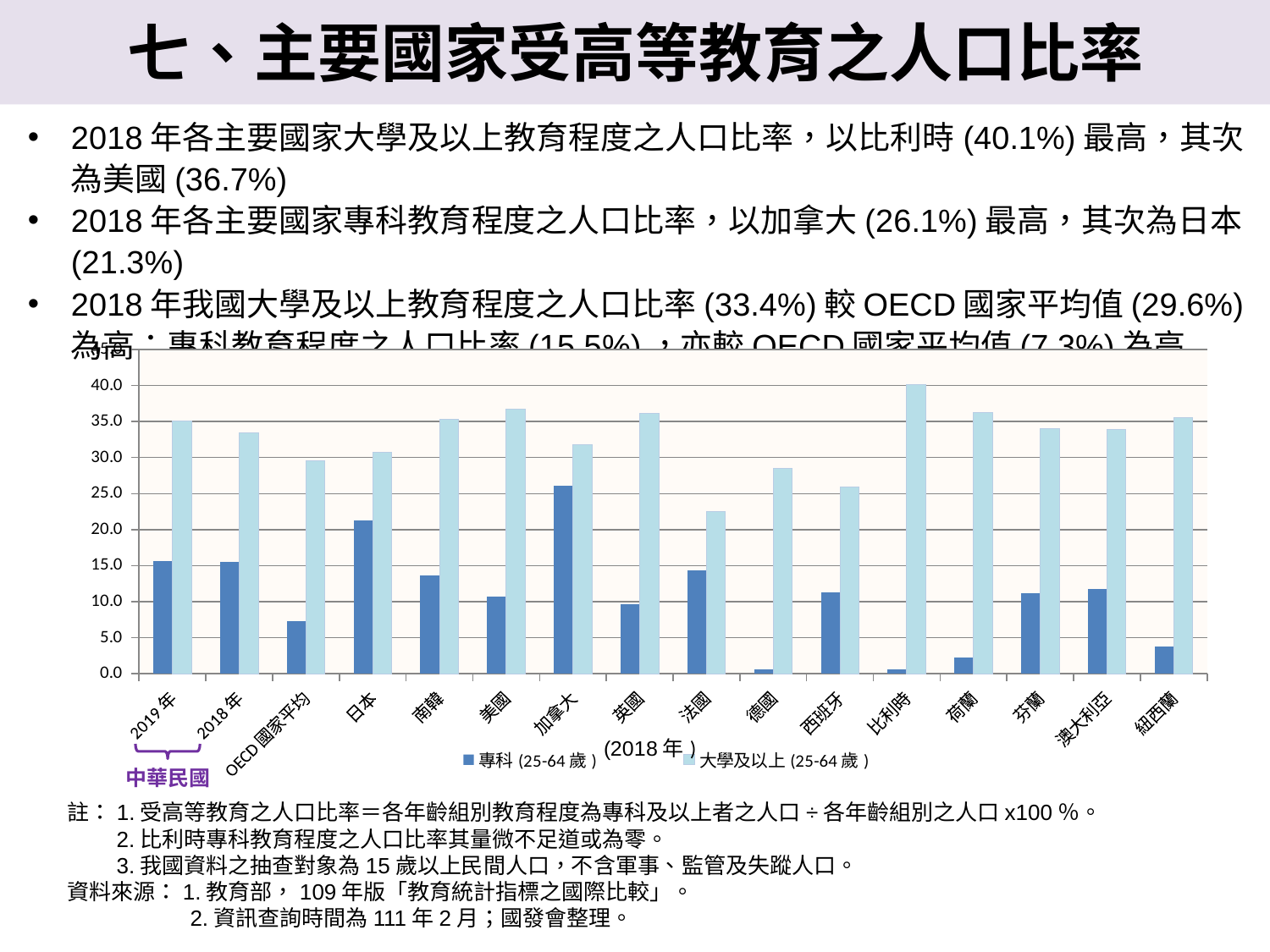

七、主要國家受高等教育之人口比率
2018年各主要國家大學及以上教育程度之人口比率，以比利時(40.1%)最高，其次為美國(36.7%)
2018年各主要國家專科教育程度之人口比率，以加拿大(26.1%)最高，其次為日本(21.3%)
2018年我國大學及以上教育程度之人口比率(33.4%)較OECD國家平均值(29.6%)為高；專科教育程度之人口比率(15.5%)，亦較OECD國家平均值(7.3%)為高

### Chart

| Category | 專科(25-64歲) | 大學及以上(25-64歲) |
|---|---|---|
| 2019年 | 15.6 | 35.1 |
| 2018年 | 15.5 | 33.4 |
| OECD國家平均 | 7.3 | 29.6 |
| 日本 | 21.3 | 30.7 |
| 南韓 | 13.7 | 35.3 |
| 美國 | 10.7 | 36.7 |
| 加拿大 | 26.1 | 31.8 |
| 英國 | 9.7 | 36.1 |
| 法國 | 14.4 | 22.5 |
| 德國 | 0.6 | 28.5 |
| 西班牙 | 11.3 | 25.9 |
| 比利時 | 0.6 | 40.1 |
| 荷蘭 | 2.2 | 36.2 |
| 芬蘭 | 11.2 | 34.0 |
| 澳大利亞 | 11.8 | 33.9 |
| 紐西蘭 | 3.8 | 35.5 |
註：1.受高等教育之人口比率＝各年齡組別教育程度為專科及以上者之人口÷各年齡組別之人口x100％。
        2.比利時專科教育程度之人口比率其量微不足道或為零。
        3.我國資料之抽查對象為15歲以上民間人口，不含軍事、監管及失蹤人口。
資料來源：1.教育部，109年版「教育統計指標之國際比較」。
                    2.資訊查詢時間為111年2月；國發會整理。